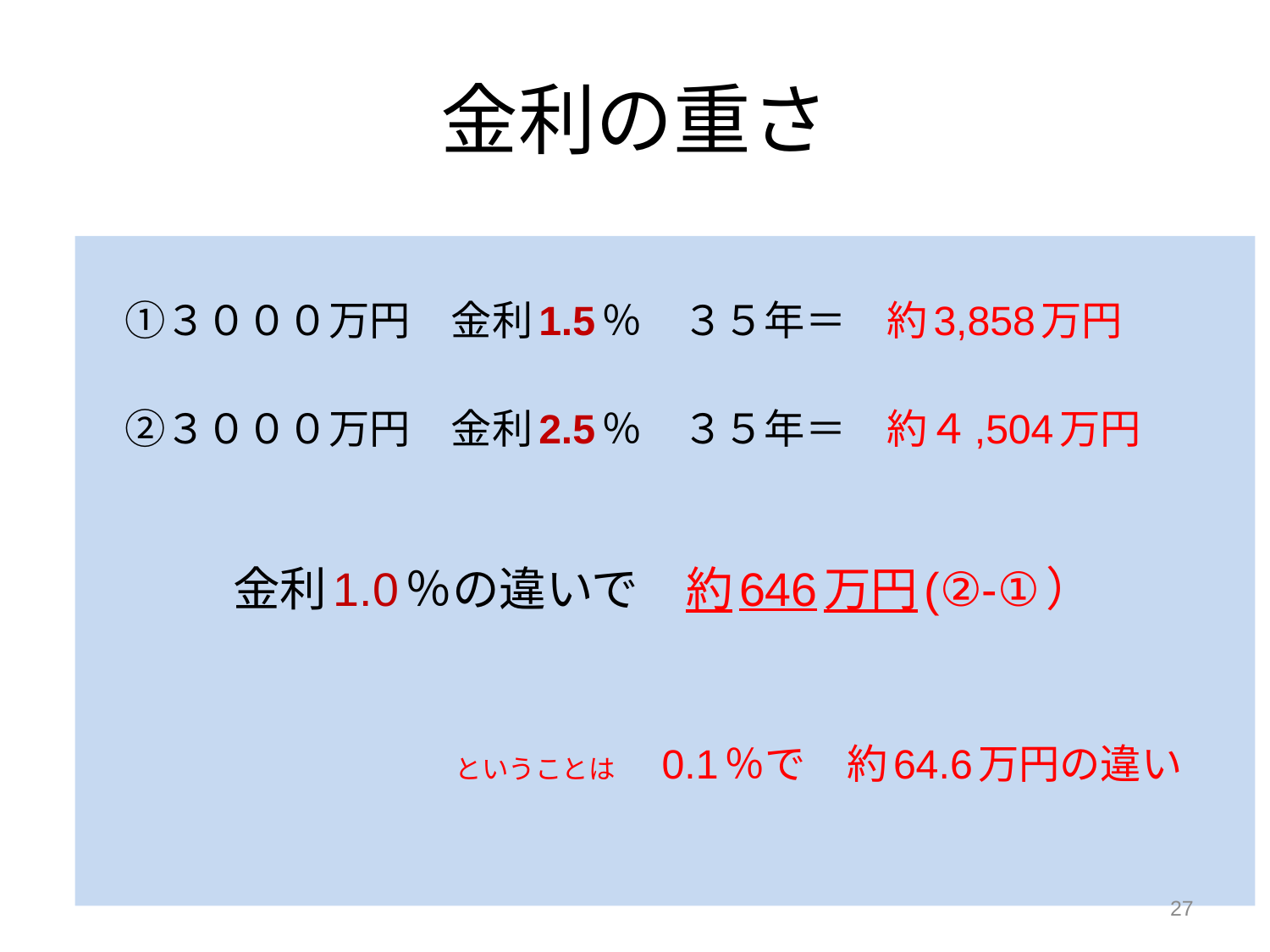

# 金利の重さ

　①３０００万円　金利1.5％　３５年＝　約3,858万円

　②３０００万円　金利2.5％　３５年＝　約４,504万円

　　　　金利1.0％の違いで　約646万円(②-①）

　　　　　　　　　ということは　0.1％で　約64.6万円の違い

27